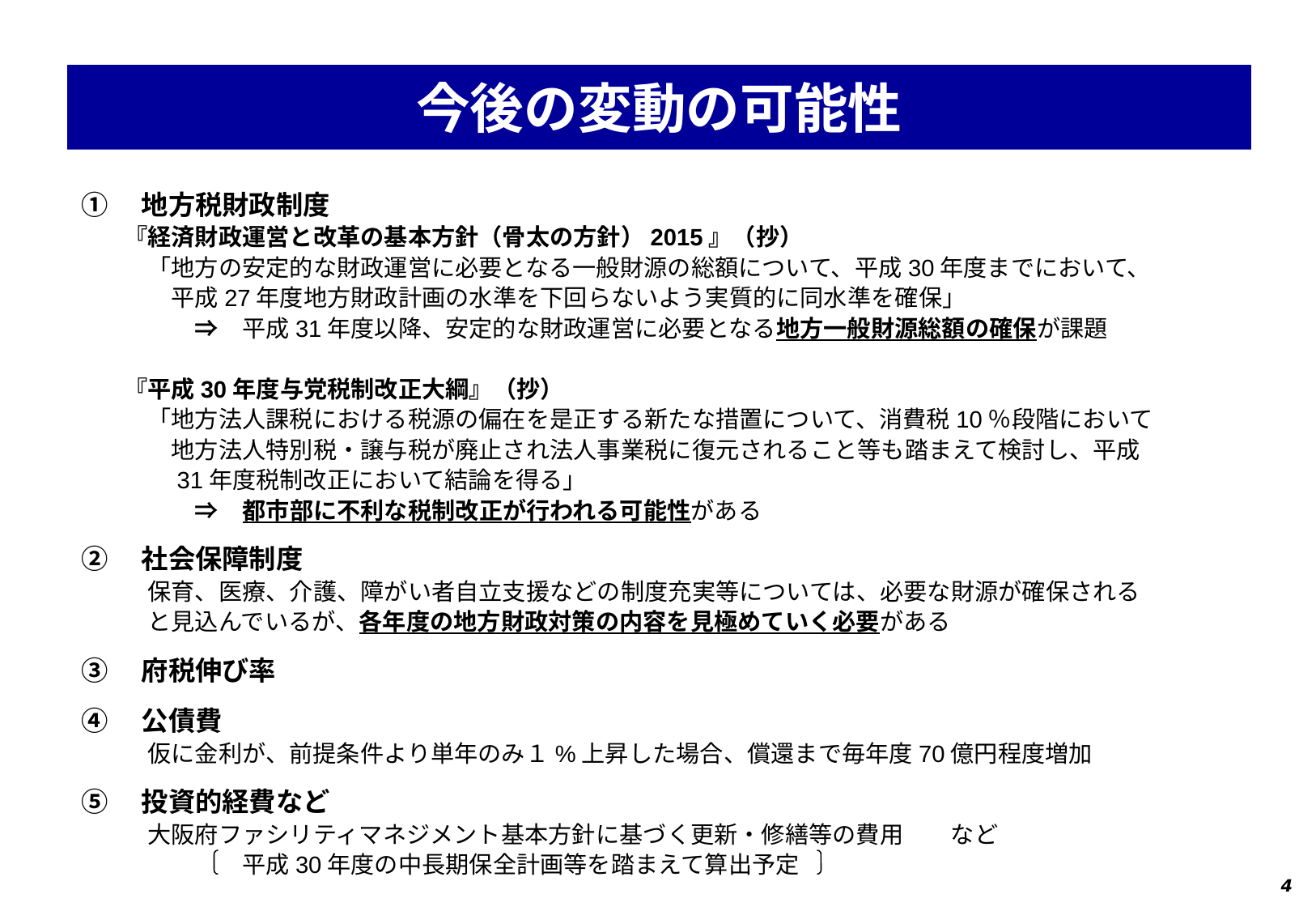

# 今後の変動の可能性
①　地方税財政制度
　『経済財政運営と改革の基本方針（骨太の方針）2015』（抄）
　　「地方の安定的な財政運営に必要となる一般財源の総額について、平成30年度までにおいて、
　　　平成27年度地方財政計画の水準を下回らないよう実質的に同水準を確保」
　　　　⇒　平成31年度以降、安定的な財政運営に必要となる地方一般財源総額の確保が課題
　『平成30年度与党税制改正大綱』（抄）
　　「地方法人課税における税源の偏在を是正する新たな措置について、消費税10％段階において
　　　地方法人特別税・譲与税が廃止され法人事業税に復元されること等も踏まえて検討し、平成
　　　31年度税制改正において結論を得る」
　　　　⇒　都市部に不利な税制改正が行われる可能性がある
②　社会保障制度
　　保育、医療、介護、障がい者自立支援などの制度充実等については、必要な財源が確保される
　　と見込んでいるが、各年度の地方財政対策の内容を見極めていく必要がある
③　府税伸び率
④　公債費
　　仮に金利が、前提条件より単年のみ１%上昇した場合、償還まで毎年度70億円程度増加
⑤　投資的経費など
　　大阪府ファシリティマネジメント基本方針に基づく更新・修繕等の費用　　など
　　　　　　平成30年度の中長期保全計画等を踏まえて算出予定

4